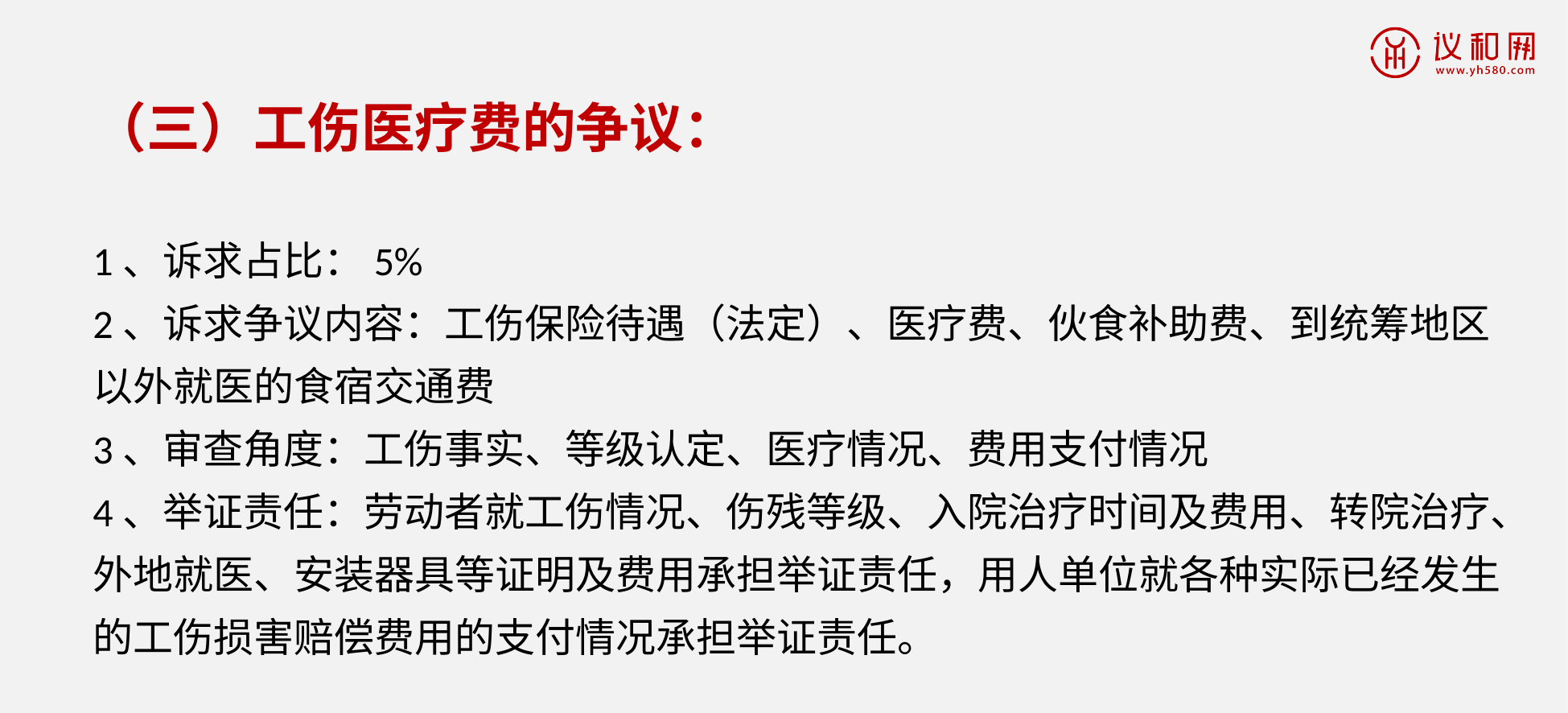

（三）工伤医疗费的争议：

1、诉求占比：5%
2、诉求争议内容：工伤保险待遇（法定）、医疗费、伙食补助费、到统筹地区以外就医的食宿交通费
3、审查角度：工伤事实、等级认定、医疗情况、费用支付情况
4、举证责任：劳动者就工伤情况、伤残等级、入院治疗时间及费用、转院治疗、外地就医、安装器具等证明及费用承担举证责任，用人单位就各种实际已经发生的工伤损害赔偿费用的支付情况承担举证责任。